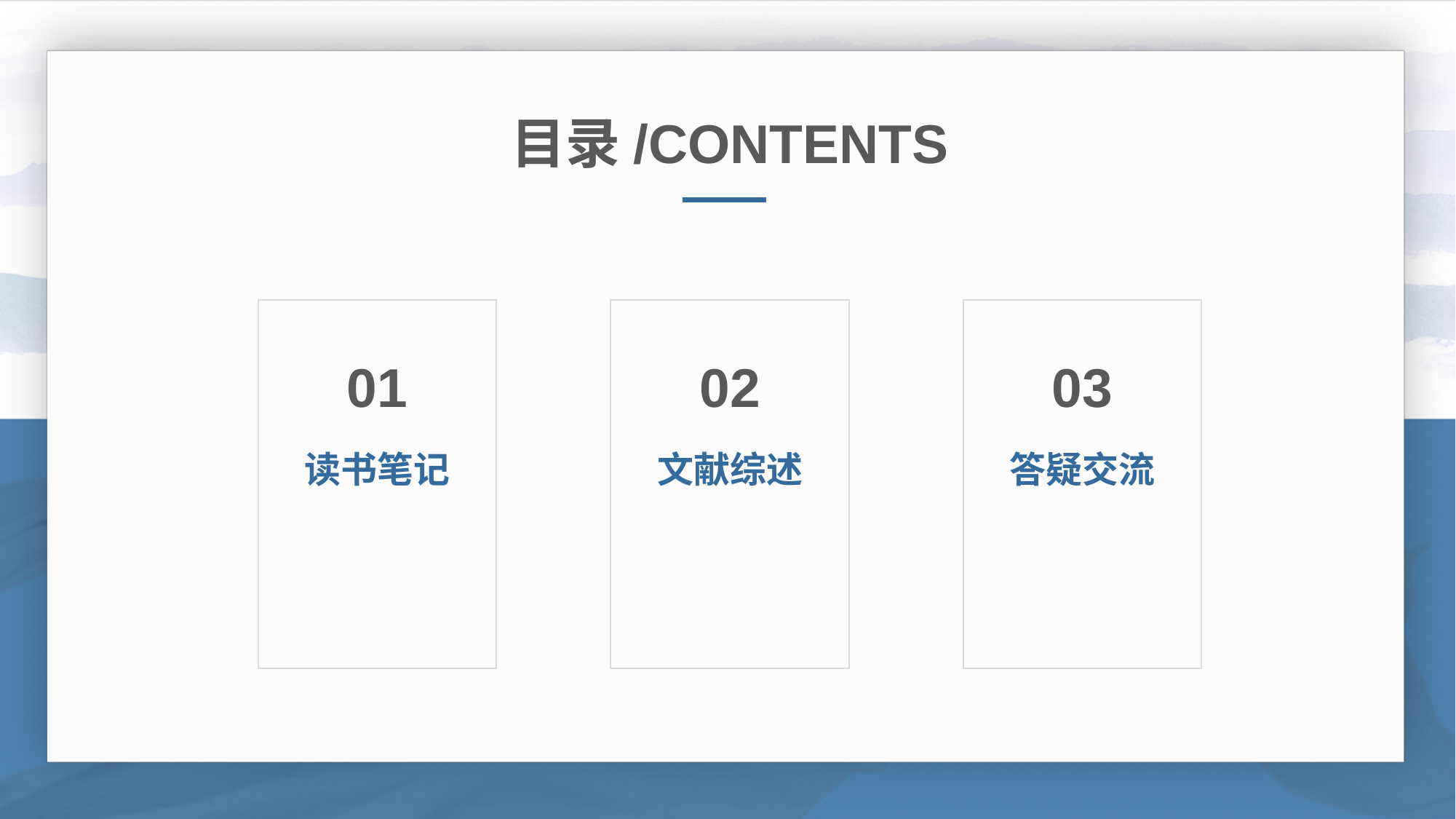

目录/CONTENTS

01
读书笔记

02
文献综述

03
答疑交流